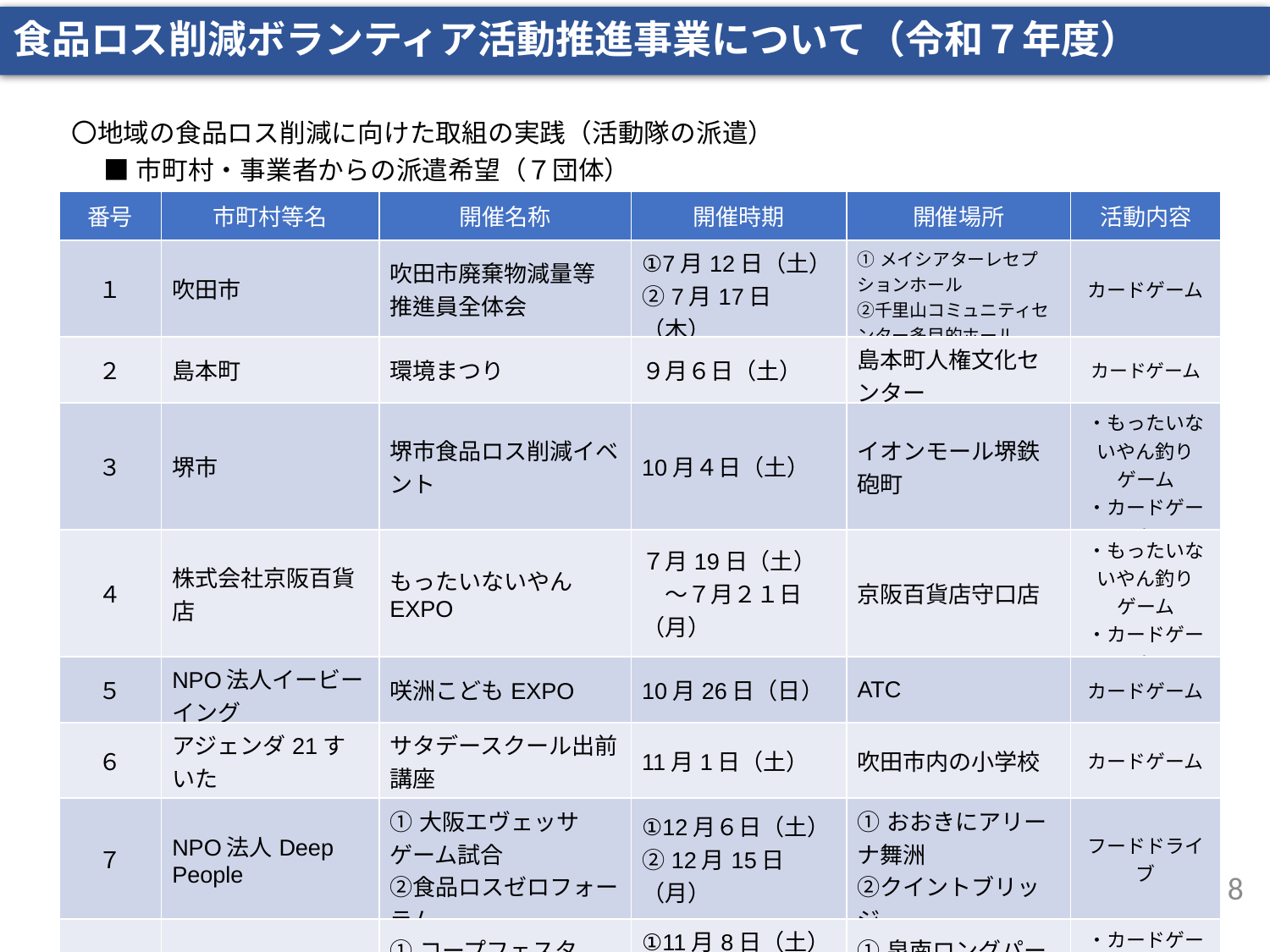

食品ロス削減ボランティア活動推進事業について（令和７年度）
〇地域の食品ロス削減に向けた取組の実践（活動隊の派遣）
■市町村・事業者からの派遣希望（７団体）
| 番号 | 市町村等名 | 開催名称 | 開催時期 | 開催場所 | 活動内容 |
| --- | --- | --- | --- | --- | --- |
| １ | 吹田市 | 吹田市廃棄物減量等 推進員全体会 | ①7月12日（土） ②7月17日（木） | ①メイシアターレセプションホール ②千里山コミュニティセンター多目的ホール | カードゲーム |
| ２ | 島本町 | 環境まつり | ９月６日（土） | 島本町人権文化センター | カードゲーム |
| ３ | 堺市 | 堺市食品ロス削減イベント | 10月４日（土） | イオンモール堺鉄砲町 | ・もったいないやん釣りゲーム ・カードゲーム |
| ４ | 株式会社京阪百貨店 | もったいないやんEXPO | ７月19日（土） 　～７月２１日（月） | 京阪百貨店守口店 | ・もったいないやん釣りゲーム ・カードゲーム |
| ５ | NPO法人イービーイング | 咲洲こどもEXPO | 10月26日（日） | ATC | カードゲーム |
| ６ | アジェンダ21すいた | サタデースクール出前講座 | 11月1日（土） | 吹田市内の小学校 | カードゲーム |
| ７ | NPO法人Deep People | ①大阪エヴェッサゲーム試合 ②食品ロスゼロフォーラム | ①12月６日（土） ②12月15日（月） | ①おおきにアリーナ舞洲 ②クイントブリッジ | フードドライブ |
| ８ | その他 | ①コープフェスタ ②大阪産まつり　など | ①11月8日（土） ②11月15日（土）、16日(日) | ①泉南ロングパーク ②てんしば | ・カードゲーム ・もったいないやん釣りゲーム |
8